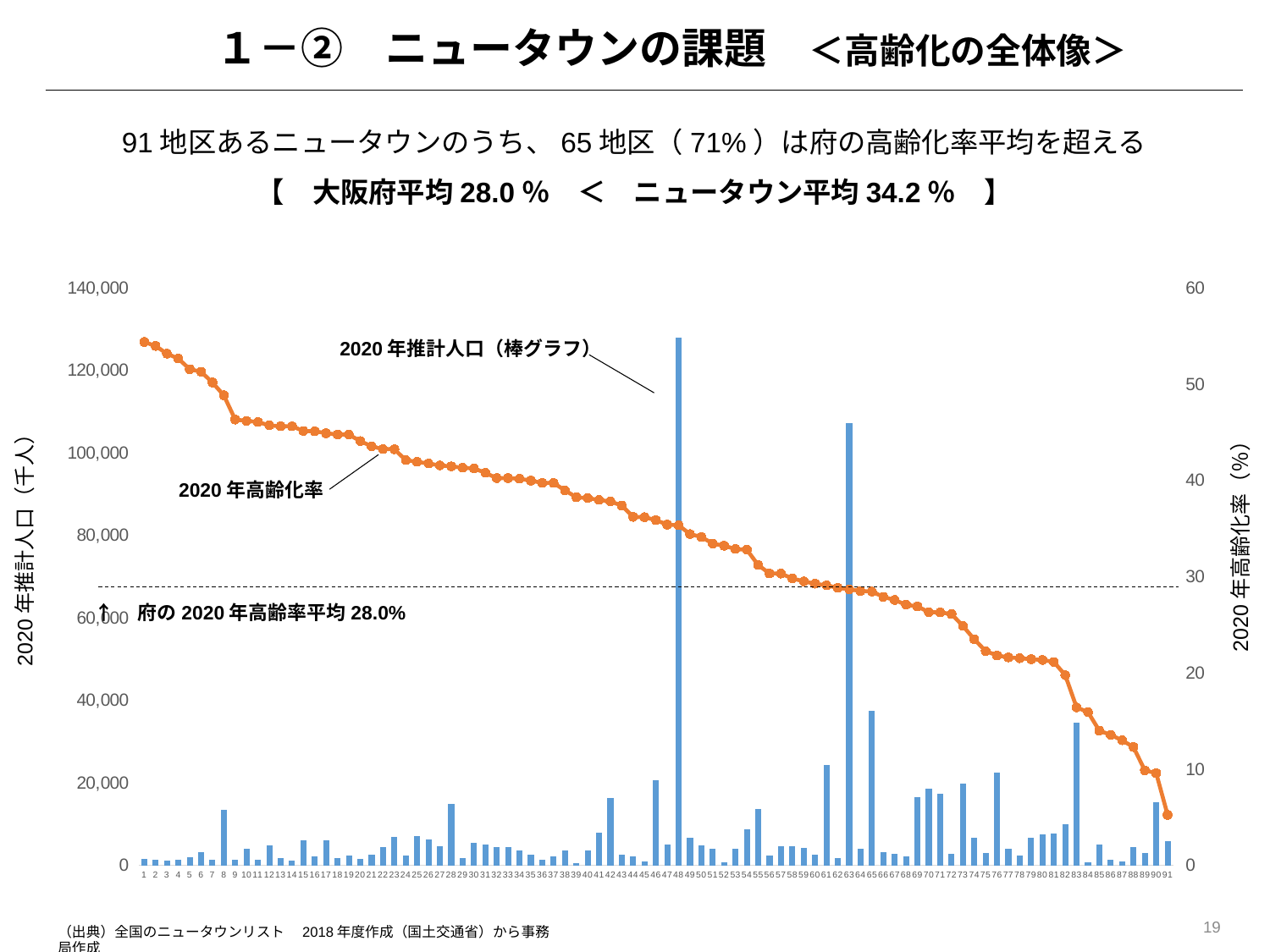

１－②　ニュータウンの課題　＜高齢化の全体像＞
91地区あるニュータウンのうち、65地区（71%）は府の高齢化率平均を超える

【　大阪府平均28.0％　＜　ニュータウン平均34.2％　】

### Chart

| Category | 系列 1 | 系列 2 |
|---|---|---|
| 1 | 1561.0 | 54.38821268417681 |
| 2 | 1258.0 | 53.97456279809221 |
| 3 | 1134.0 | 53.17460317460318 |
| 4 | 1316.0 | 52.659574468085104 |
| 5 | 2050.0 | 51.5609756097561 |
| 6 | 3240.0 | 51.2962962962963 |
| 7 | 1423.0 | 50.17568517217147 |
| 8 | 13532.0 | 48.8474248805387 |
| 9 | 1401.0 | 46.32405424696645 |
| 10 | 4016.0 | 46.1902390438247 |
| 11 | 1413.0 | 46.07218683651805 |
| 12 | 4770.0 | 45.723270440251575 |
| 13 | 1773.0 | 45.628877608573035 |
| 14 | 1245.0 | 45.622489959839356 |
| 15 | 6140.0 | 45.14657980456026 |
| 16 | 2208.0 | 45.108695652173914 |
| 17 | 5986.0 | 44.904777814901436 |
| 18 | 1733.0 | 44.77784189267167 |
| 19 | 2469.0 | 44.754961522883754 |
| 20 | 1660.0 | 44.096385542168676 |
| 21 | 2499.0 | 43.53741496598639 |
| 22 | 4348.0 | 43.26126954921803 |
| 23 | 6899.0 | 43.23815045658791 |
| 24 | 2308.0 | 42.114384748700175 |
| 25 | 7095.0 | 41.93093727977449 |
| 26 | 6229.0 | 41.75630117193771 |
| 27 | 4656.0 | 41.55927835051546 |
| 28 | 14908.0 | 41.46387995568468 |
| 29 | 1762.0 | 41.316685584563 |
| 30 | 5355.0 | 41.25116713352007 |
| 31 | 5082.0 | 40.79102715466352 |
| 32 | 4341.0 | 40.24418336788758 |
| 33 | 4341.0 | 40.24418336788758 |
| 34 | 3532.0 | 40.17553793884485 |
| 35 | 2566.0 | 39.98441153546376 |
| 36 | 1399.0 | 39.74267333809864 |
| 37 | 2202.0 | 39.736603088101724 |
| 38 | 3616.0 | 38.96570796460177 |
| 39 | 481.0 | 38.25363825363826 |
| 40 | 3603.0 | 38.162642242575636 |
| 41 | 7977.0 | 37.97166854707284 |
| 42 | 16320.0 | 37.8125 |
| 43 | 2605.0 | 37.38963531669866 |
| 44 | 2256.0 | 36.2145390070922 |
| 45 | 912.0 | 36.18421052631579 |
| 46 | 20713.0 | 35.87601989088978 |
| 47 | 5092.0 | 35.408483896307935 |
| 48 | 127895.0 | 35.3414910668908 |
| 49 | 6626.0 | 34.42499245396921 |
| 50 | 4867.0 | 34.12779946579001 |
| 51 | 4100.0 | 33.4390243902439 |
| 52 | 810.0 | 33.20987654320987 |
| 53 | 3985.0 | 32.8732747804266 |
| 54 | 8650.0 | 32.797687861271676 |
| 55 | 13669.0 | 31.209305728290293 |
| 56 | 2348.0 | 30.3236797274276 |
| 57 | 4611.0 | 30.318802862719586 |
| 58 | 4585.0 | 29.814612868047984 |
| 59 | 4324.0 | 29.509713228492135 |
| 60 | 2587.0 | 29.261693080788557 |
| 61 | 24359.0 | 29.089864115932514 |
| 62 | 1758.0 | 28.83959044368601 |
| 63 | 107330.0 | 28.684431193515326 |
| 64 | 4021.0 | 28.500373041531958 |
| 65 | 37437.0 | 28.45046344525469 |
| 66 | 3205.0 | 27.893915756630268 |
| 67 | 2865.0 | 27.57417102966841 |
| 68 | 2120.0 | 27.07547169811321 |
| 69 | 16600.0 | 26.90963855421687 |
| 70 | 18506.0 | 26.31038582081487 |
| 71 | 17336.0 | 26.286340562990308 |
| 72 | 2746.0 | 26.110706482155866 |
| 73 | 19909.0 | 24.873172936862726 |
| 74 | 6654.0 | 23.489630297565377 |
| 75 | 2991.0 | 22.26680040120361 |
| 76 | 22557.0 | 21.810545081253007 |
| 77 | 4044.0 | 21.612265084075172 |
| 78 | 2379.0 | 21.521647751155946 |
| 79 | 6723.0 | 21.4190093708166 |
| 80 | 7409.0 | 21.338912133891213 |
| 81 | 7751.0 | 21.132757063604696 |
| 82 | 9984.0 | 19.76161858974359 |
| 83 | 34670.0 | 16.406114796654165 |
| 84 | 735.0 | 15.918367346938775 |
| 85 | 4974.0 | 13.99276236429433 |
| 86 | 1306.0 | 13.552833078101074 |
| 87 | 939.0 | 12.99254526091587 |
| 88 | 4443.0 | 12.288993923024984 |
| 89 | 3032.0 | 9.861477572559368 |
| 90 | 15375.0 | 9.580487804878048 |
| 91 | 5951.0 | 5.242816333389346 |
2020年推計人口（棒グラフ）
2020年推計人口（千人）
2020年高齢化率（％）
2020年高齢化率
↑　府の2020年高齢率平均28.0%
19
（出典）全国のニュータウンリスト　2018年度作成（国土交通省）から事務局作成